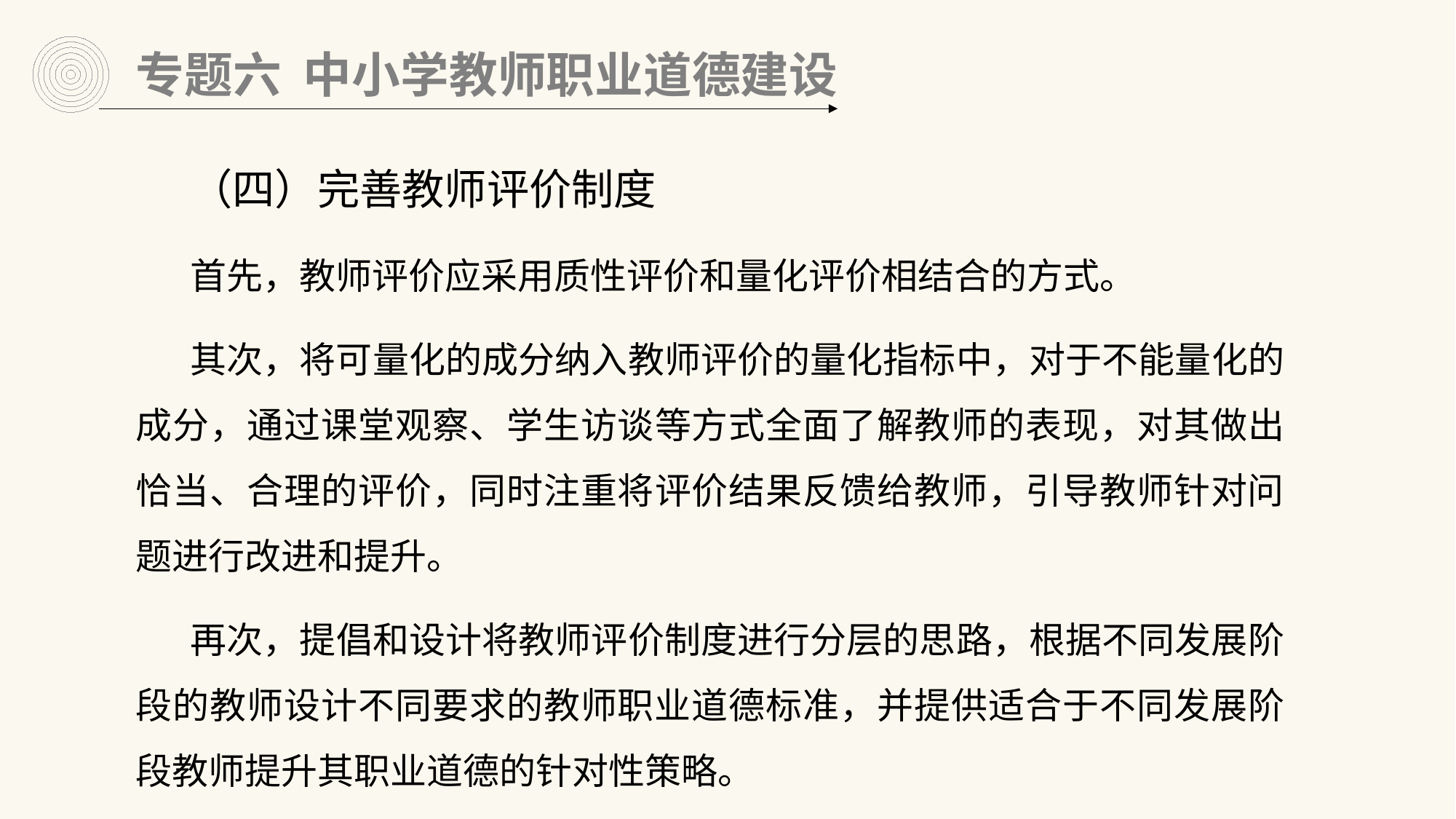

专题六  中小学教师职业道德建设
（四）完善教师评价制度
首先，教师评价应采用质性评价和量化评价相结合的方式。
其次，将可量化的成分纳入教师评价的量化指标中，对于不能量化的成分，通过课堂观察、学生访谈等方式全面了解教师的表现，对其做出恰当、合理的评价，同时注重将评价结果反馈给教师，引导教师针对问题进行改进和提升。
再次，提倡和设计将教师评价制度进行分层的思路，根据不同发展阶段的教师设计不同要求的教师职业道德标准，并提供适合于不同发展阶段教师提升其职业道德的针对性策略。